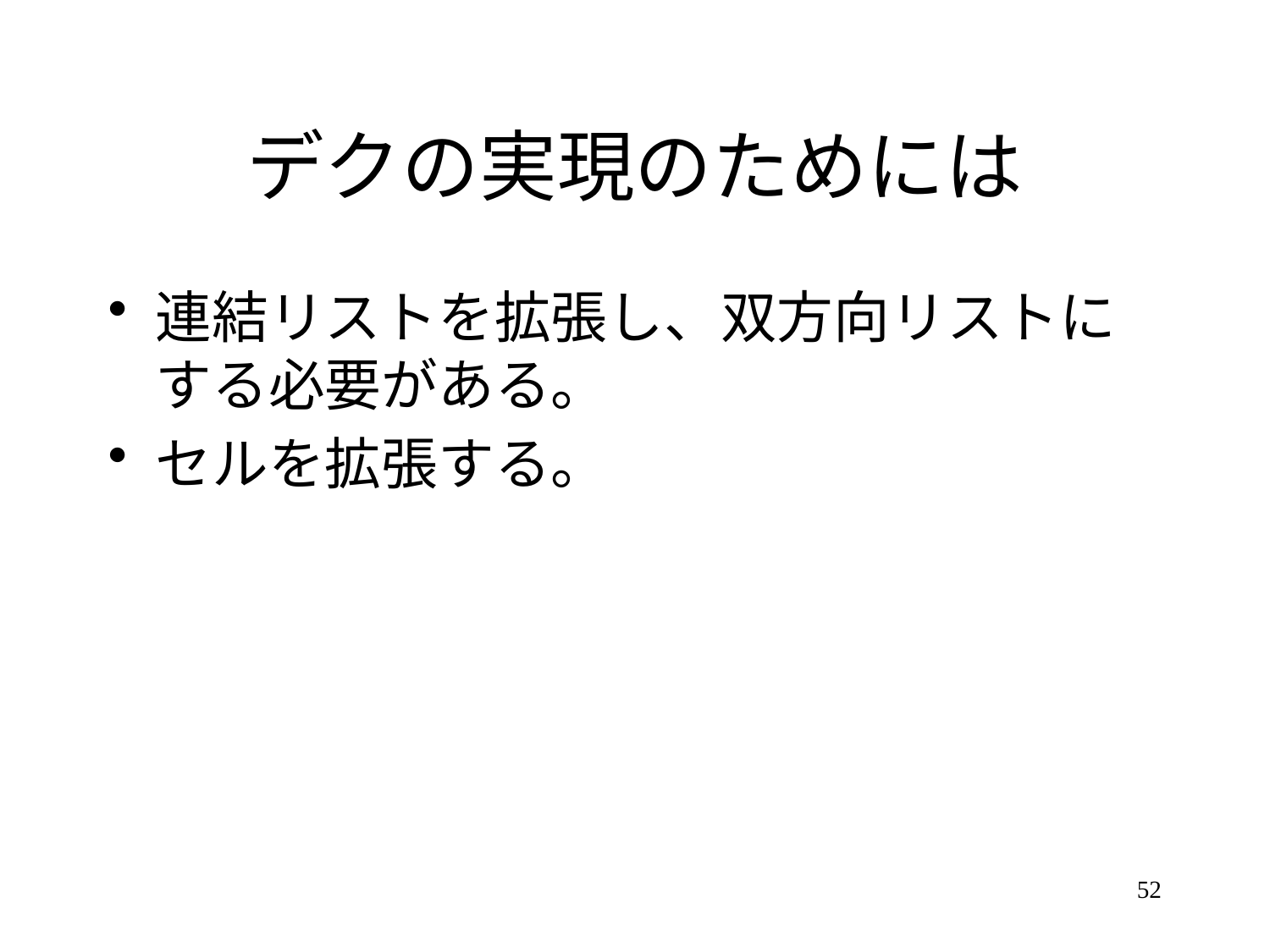

# デクの実現のためには
連結リストを拡張し、双方向リストにする必要がある。
セルを拡張する。
52